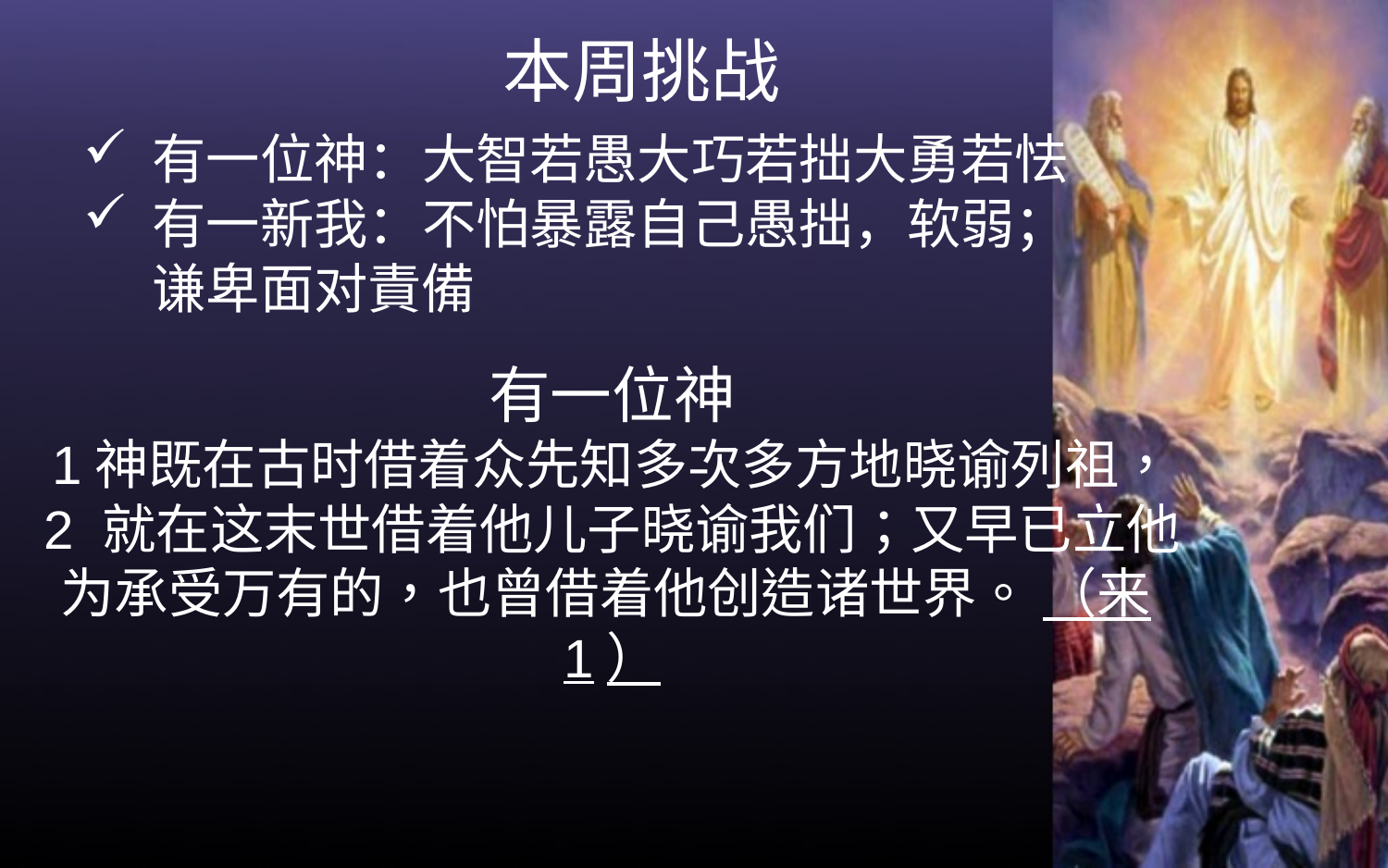

本周挑战
有一位神：大智若愚大巧若拙大勇若怯
有一新我：不怕暴露自己愚拙，软弱；谦卑面对責備
有一位神
1神既在古时借着众先知多次多方地晓谕列祖， 2 就在这末世借着他儿子晓谕我们；又早已立他为承受万有的，也曾借着他创造诸世界。 （来1）